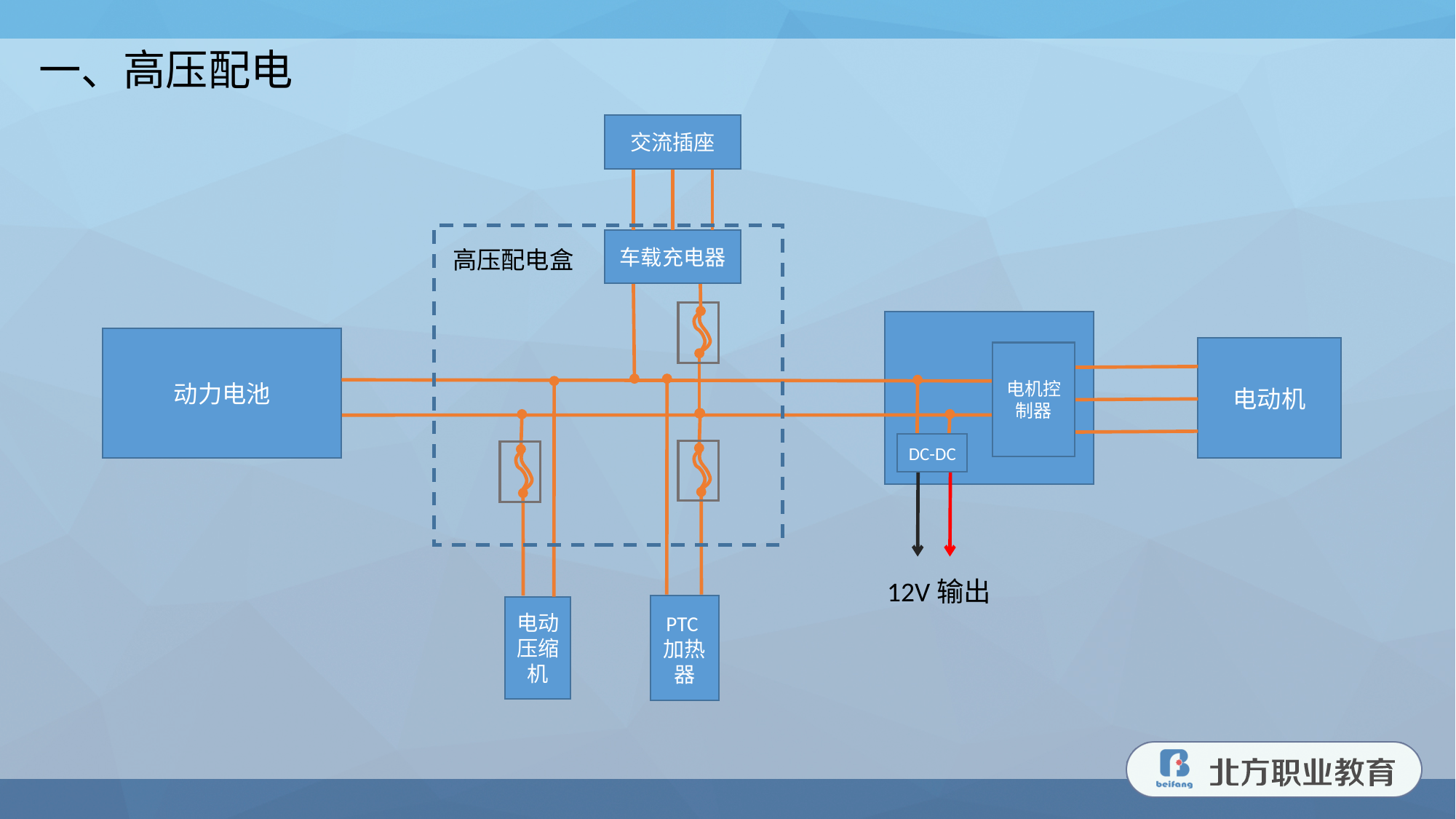

一、高压配电
交流插座

高压配电盒
车载充电器

动力电池
电动机
电机控制器

PTC加热器

电动压缩机
DC-DC
12V输出